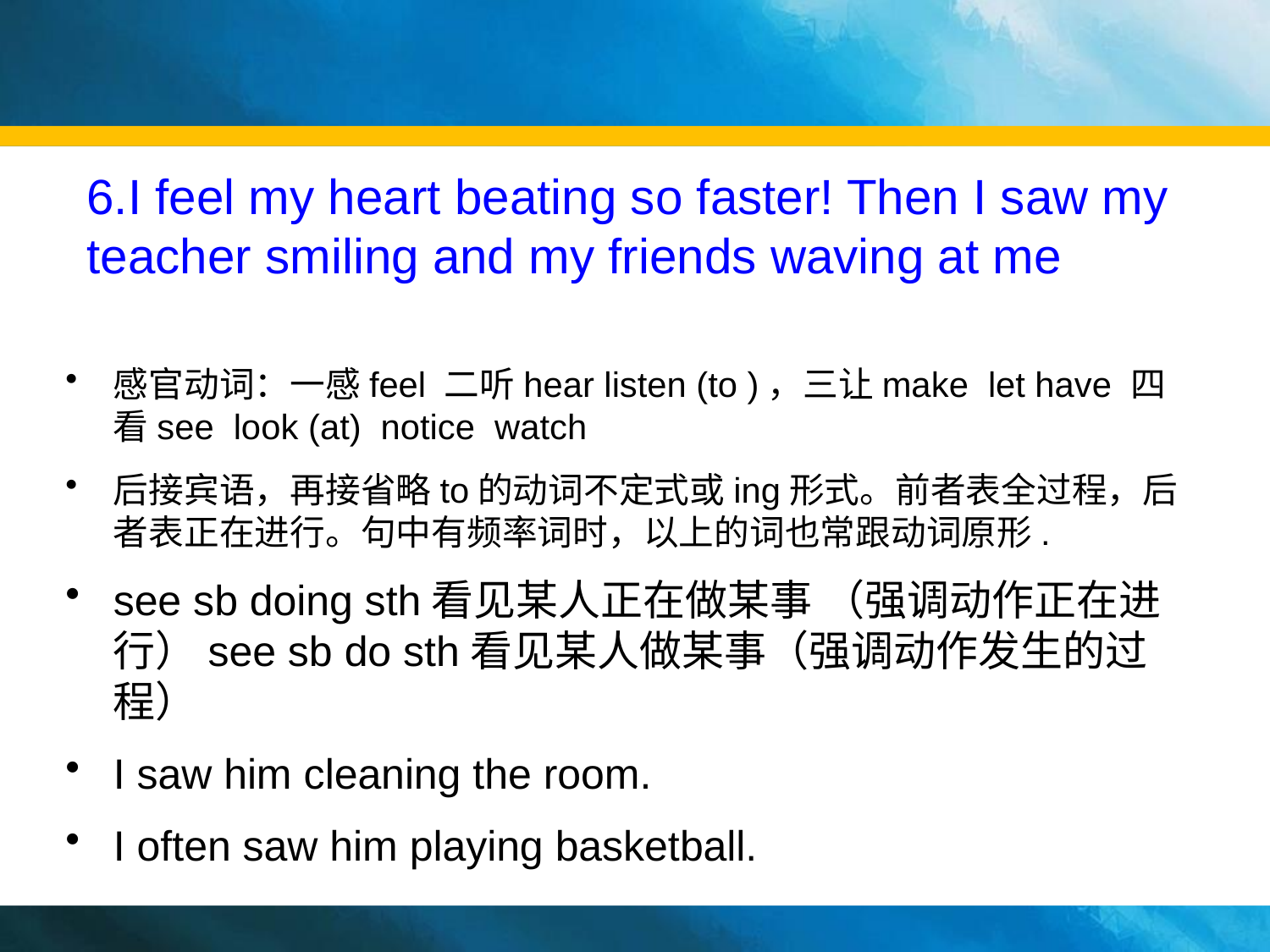

# 6.I feel my heart beating so faster! Then I saw my teacher smiling and my friends waving at me
感官动词：一感feel 二听hear listen (to )，三让make  let have 四看see  look (at)  notice  watch
后接宾语，再接省略to的动词不定式或ing形式。前者表全过程，后者表正在进行。句中有频率词时，以上的词也常跟动词原形.
see sb doing sth看见某人正在做某事 （强调动作正在进行）see sb do sth看见某人做某事（强调动作发生的过程）
I saw him cleaning the room.
I often saw him playing basketball.